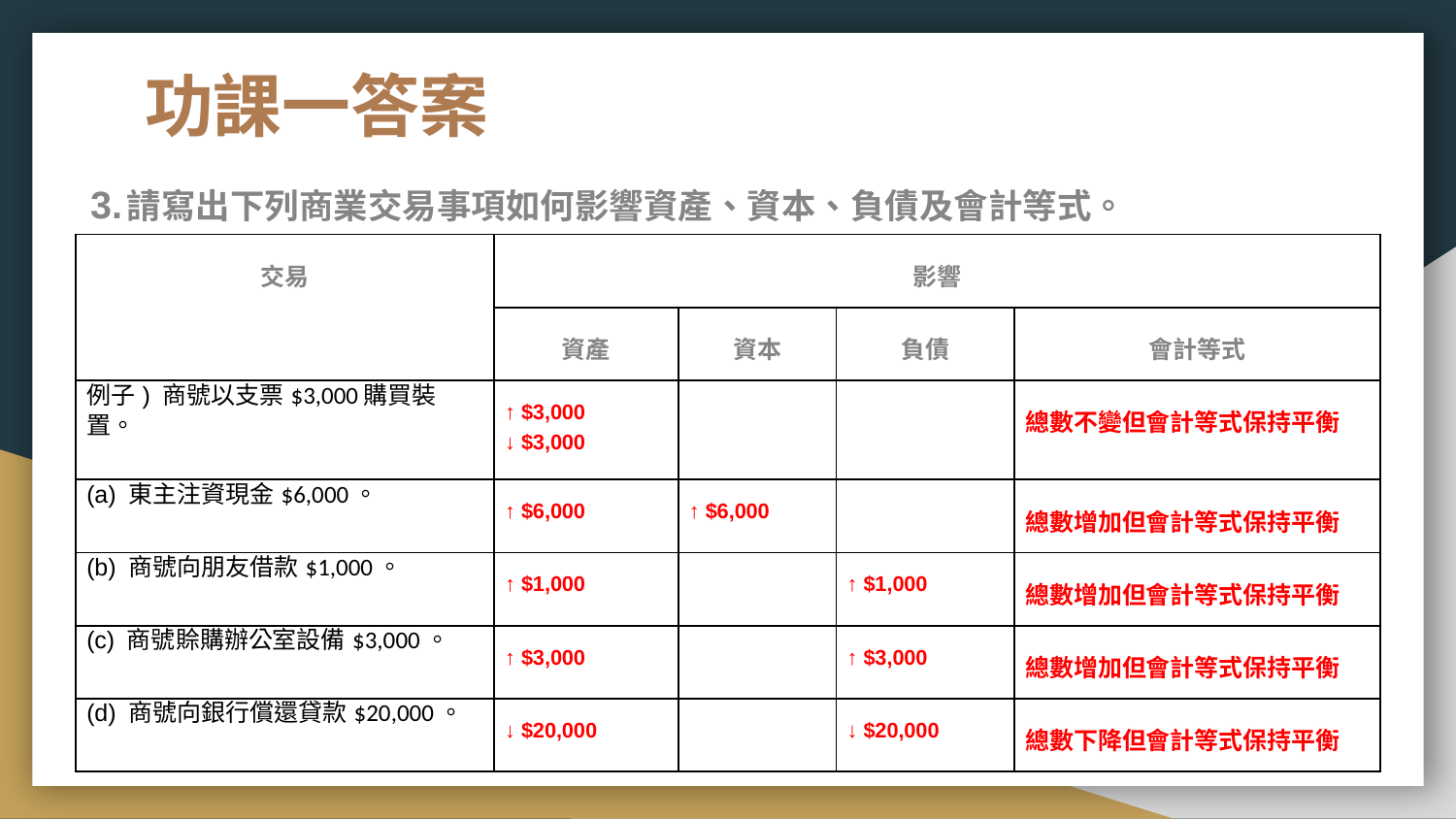

# 功課一答案
3.	請寫出下列商業交易事項如何影響資產、資本、負債及會計等式。

| 交易 | 影響 |  |  |  |
| --- | --- | --- | --- | --- |
|  | 資產 | 資本 | 負債 | 會計等式 |
| 例子) 商號以支票$3,000購買裝置。 | ↑ $3,000 ↓ $3,000 |  |  | 總數不變但會計等式保持平衡 |
| (a) 東主注資現金$6,000。 | ↑ $6,000 | ↑ $6,000 |  | 總數增加但會計等式保持平衡 |
| (b) 商號向朋友借款$1,000。 | ↑ $1,000 |  | ↑ $1,000 | 總數增加但會計等式保持平衡 |
| (c) 商號賒購辦公室設備$3,000。 | ↑ $3,000 |  | ↑ $3,000 | 總數增加但會計等式保持平衡 |
| (d) 商號向銀行償還貸款$20,000。 | ↓ $20,000 |  | ↓ $20,000 | 總數下降但會計等式保持平衡 |